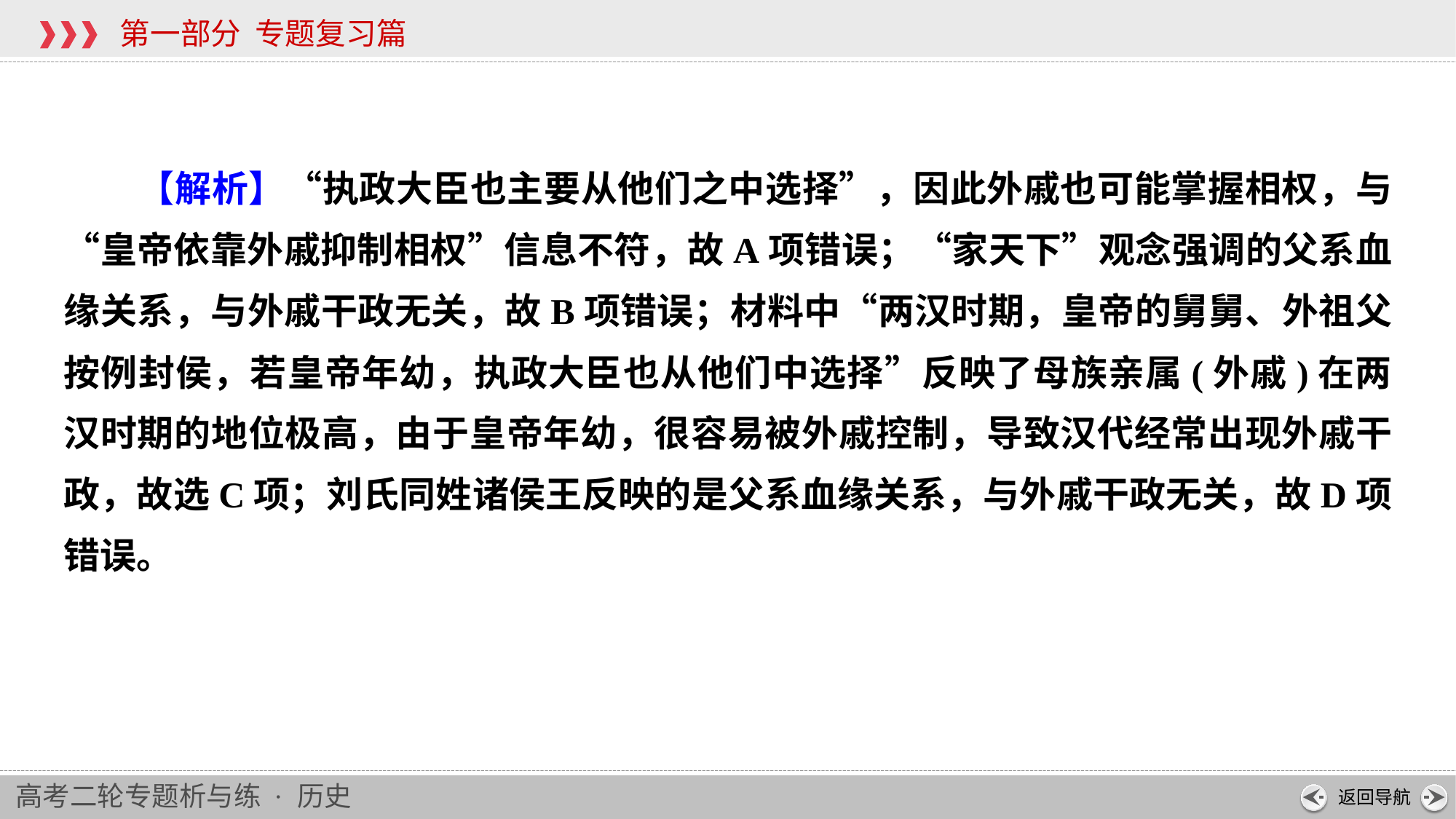

【解析】“执政大臣也主要从他们之中选择”，因此外戚也可能掌握相权，与“皇帝依靠外戚抑制相权”信息不符，故A项错误；“家天下”观念强调的父系血缘关系，与外戚干政无关，故B项错误；材料中“两汉时期，皇帝的舅舅、外祖父按例封侯，若皇帝年幼，执政大臣也从他们中选择”反映了母族亲属(外戚)在两汉时期的地位极高，由于皇帝年幼，很容易被外戚控制，导致汉代经常出现外戚干政，故选C项；刘氏同姓诸侯王反映的是父系血缘关系，与外戚干政无关，故D项错误。